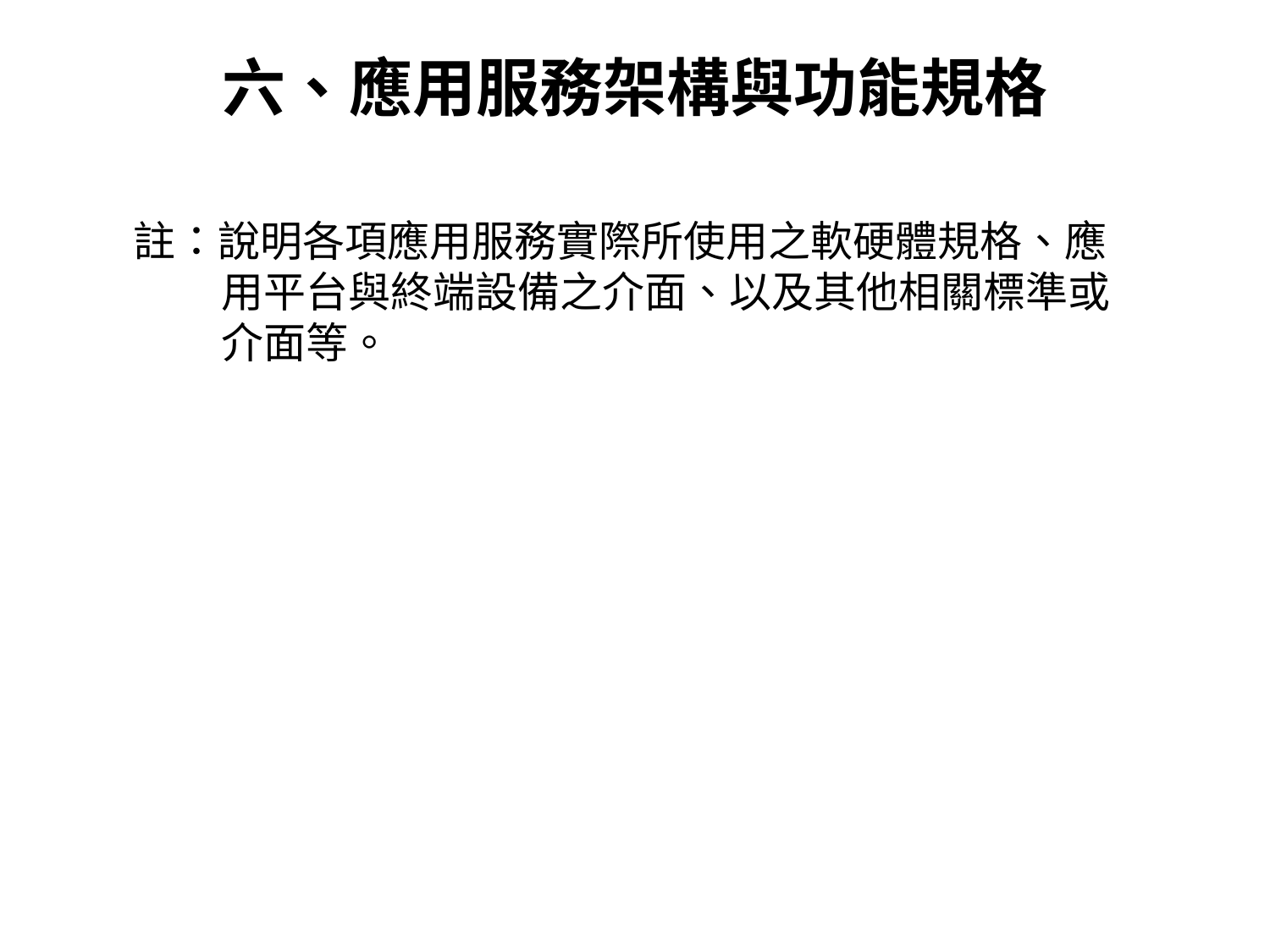

六、應用服務架構與功能規格
註：說明各項應用服務實際所使用之軟硬體規格、應用平台與終端設備之介面、以及其他相關標準或介面等。